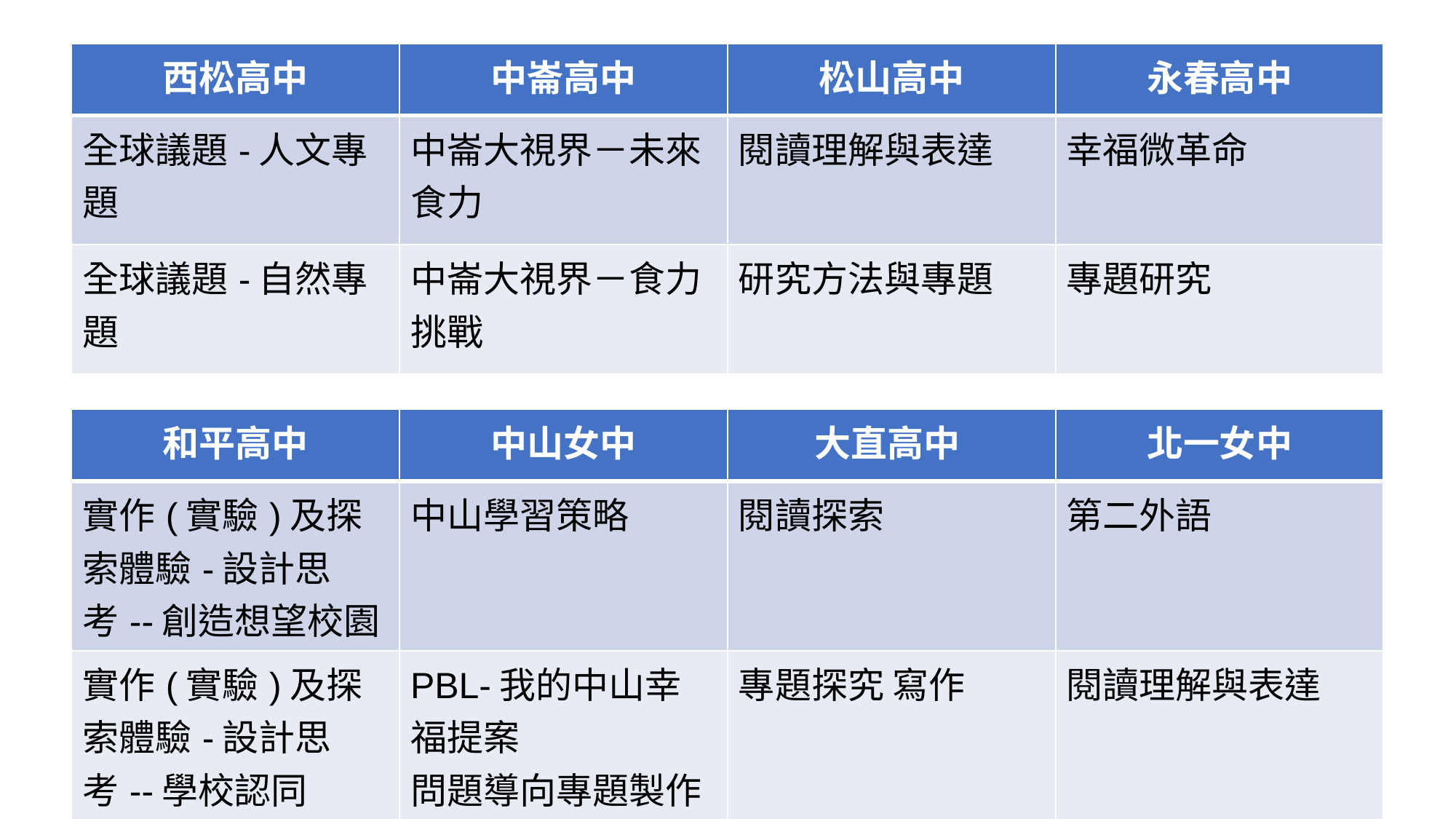

| 西松高中 | 中崙高中 | 松山高中 | 永春高中 |
| --- | --- | --- | --- |
| 全球議題-人文專題 | 中崙大視界－未來食力 | 閱讀理解與表達 | 幸福微革命 |
| 全球議題-自然專題 | 中崙大視界－食力挑戰 | 研究方法與專題 | 專題研究 |

| 和平高中 | 中山女中 | 大直高中 | 北一女中 |
| --- | --- | --- | --- |
| 實作(實驗)及探索體驗-設計思考--創造想望校園 | 中山學習策略 | 閱讀探索 | 第二外語 |
| 實作(實驗)及探索體驗-設計思考--學校認同 | PBL-我的中山幸福提案 問題導向專題製作 | 專題探究 寫作 | 閱讀理解與表達 |